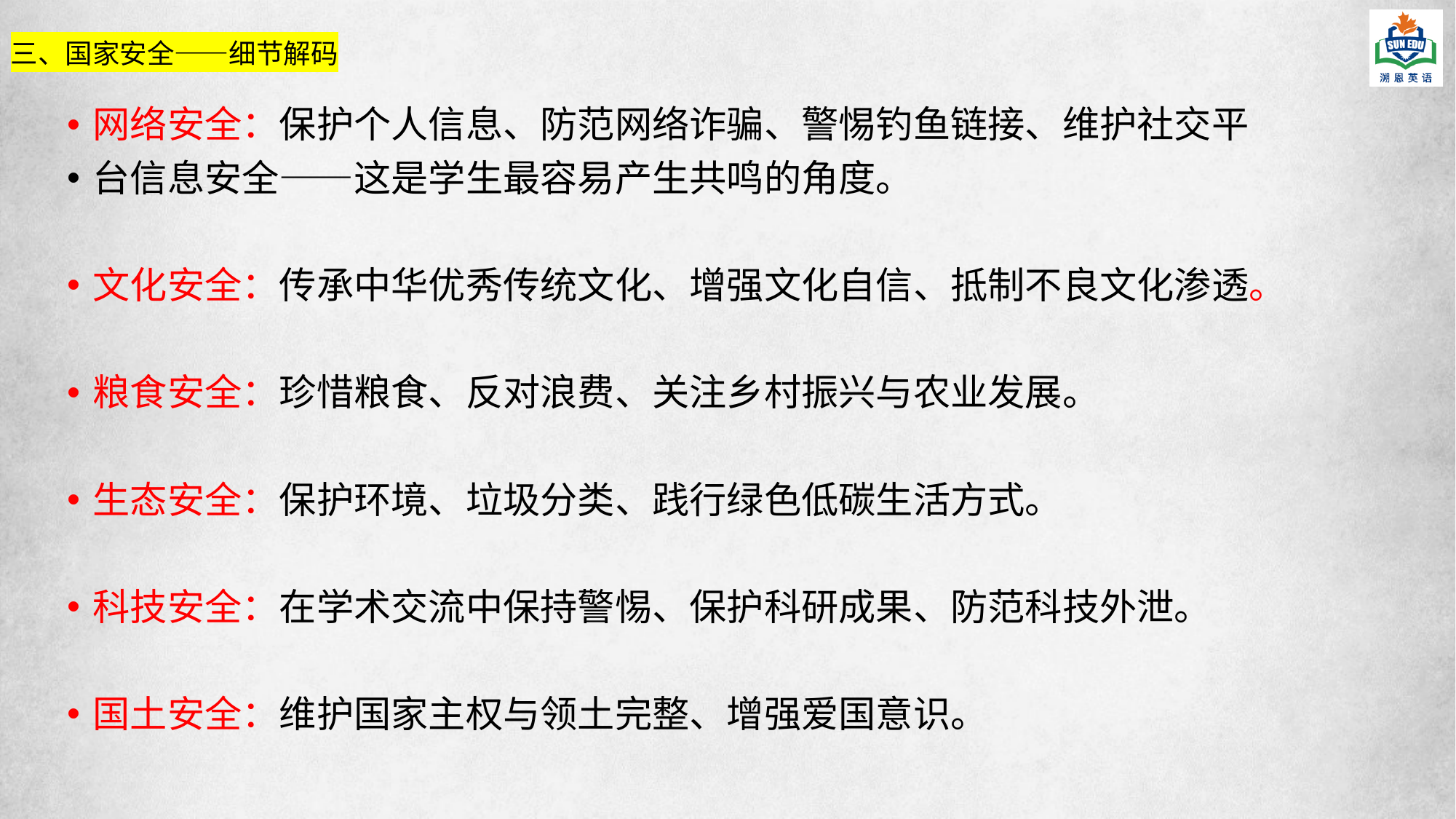

三、国家安全——细节解码
网络安全：保护个人信息、防范网络诈骗、警惕钓鱼链接、维护社交平
台信息安全——这是学生最容易产生共鸣的角度。

文化安全：传承中华优秀传统文化、增强文化自信、抵制不良文化渗透。

粮食安全：珍惜粮食、反对浪费、关注乡村振兴与农业发展。

生态安全：保护环境、垃圾分类、践行绿色低碳生活方式。

科技安全：在学术交流中保持警惕、保护科研成果、防范科技外泄。

国土安全：维护国家主权与领土完整、增强爱国意识。